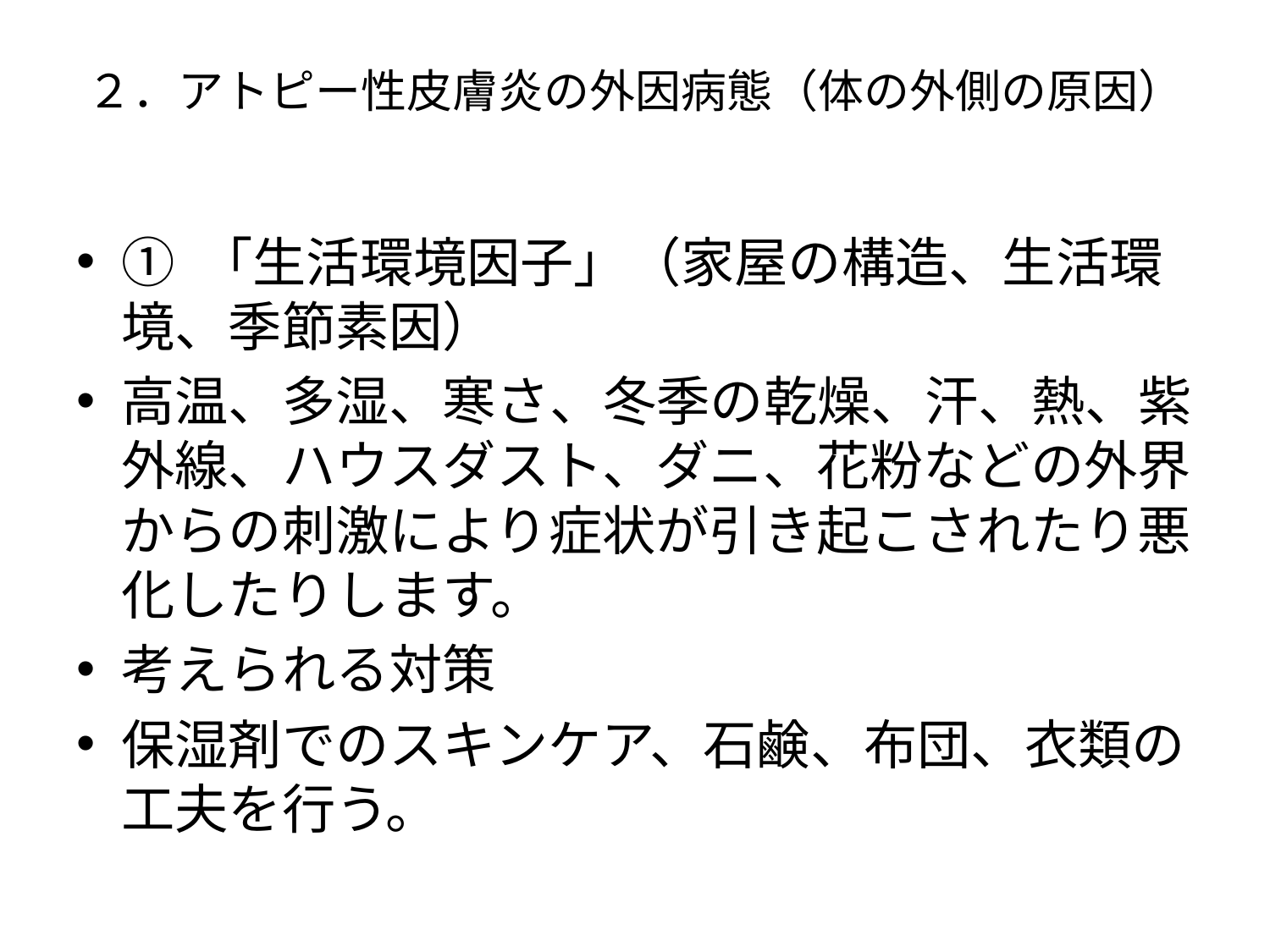

# ２．アトピー性皮膚炎の外因病態（体の外側の原因）
① 「生活環境因子」（家屋の構造、生活環境、季節素因）
高温、多湿、寒さ、冬季の乾燥、汗、熱、紫外線、ハウスダスト、ダニ、花粉などの外界からの刺激により症状が引き起こされたり悪化したりします。
考えられる対策
保湿剤でのスキンケア、石鹸、布団、衣類の工夫を行う。